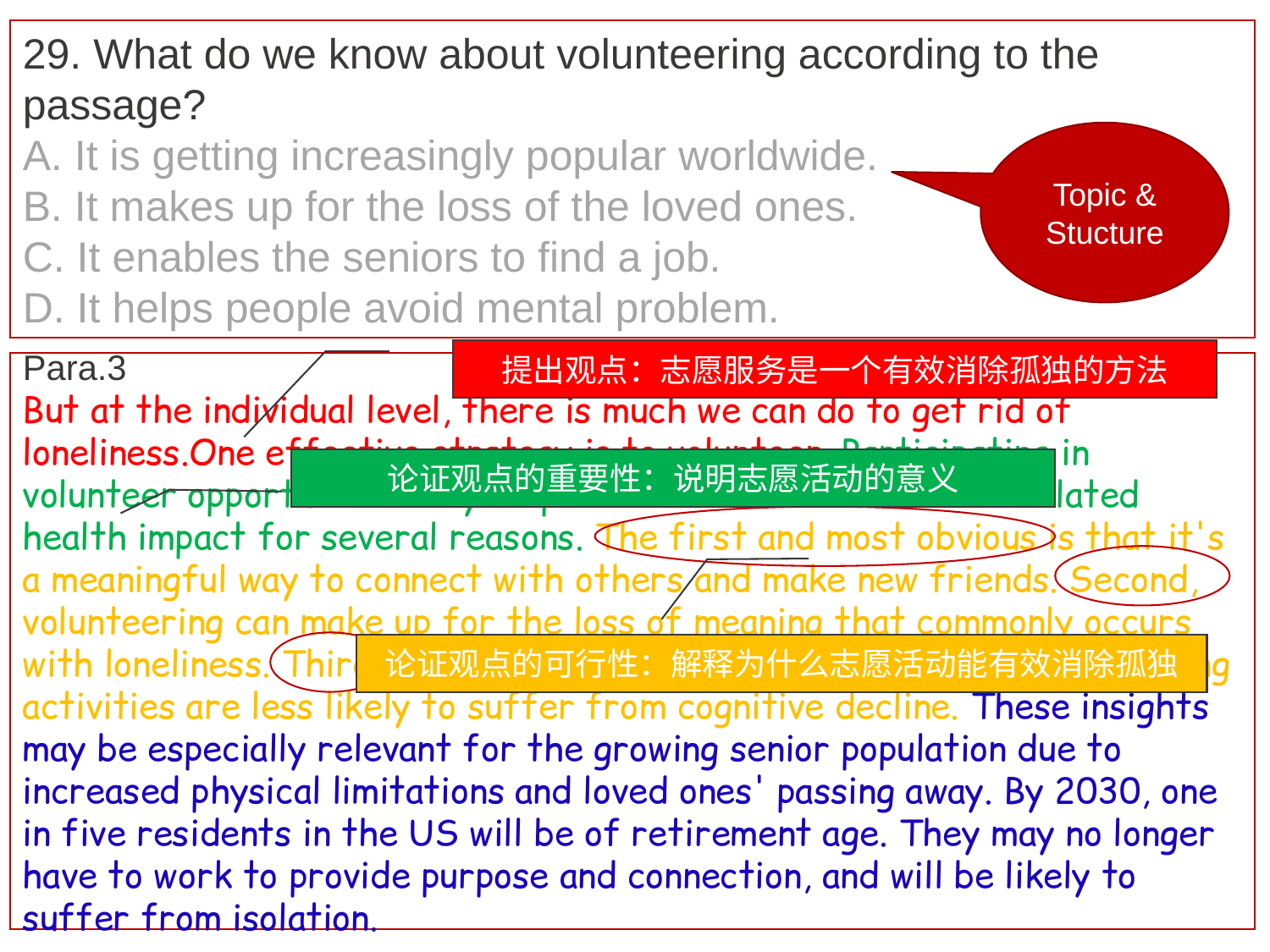

29. What do we know about volunteering according to the passage?
A. It is getting increasingly popular worldwide.B. It makes up for the loss of the loved ones.
C. It enables the seniors to find a job.D. It helps people avoid mental problem.
Topic & Stucture
提出观点：志愿服务是一个有效消除孤独的方法
Para.3
But at the individual level, there is much we can do to get rid of loneliness.One effective strategy is to volunteer. Participating in volunteer opportunities may help decrease loneliness and its related health impact for several reasons. The first and most obvious is that it's a meaningful way to connect with others and make new friends. Second, volunteering can make up for the loss of meaning that commonly occurs with loneliness. Third, people who regularly engage in mentally stimulating activities are less likely to suffer from cognitive decline. These insights may be especially relevant for the growing senior population due to increased physical limitations and loved ones' passing away. By 2030, one in five residents in the US will be of retirement age. They may no longer have to work to provide purpose and connection, and will be likely to suffer from isolation.
论证观点的重要性：说明志愿活动的意义

论证观点的可行性：解释为什么志愿活动能有效消除孤独